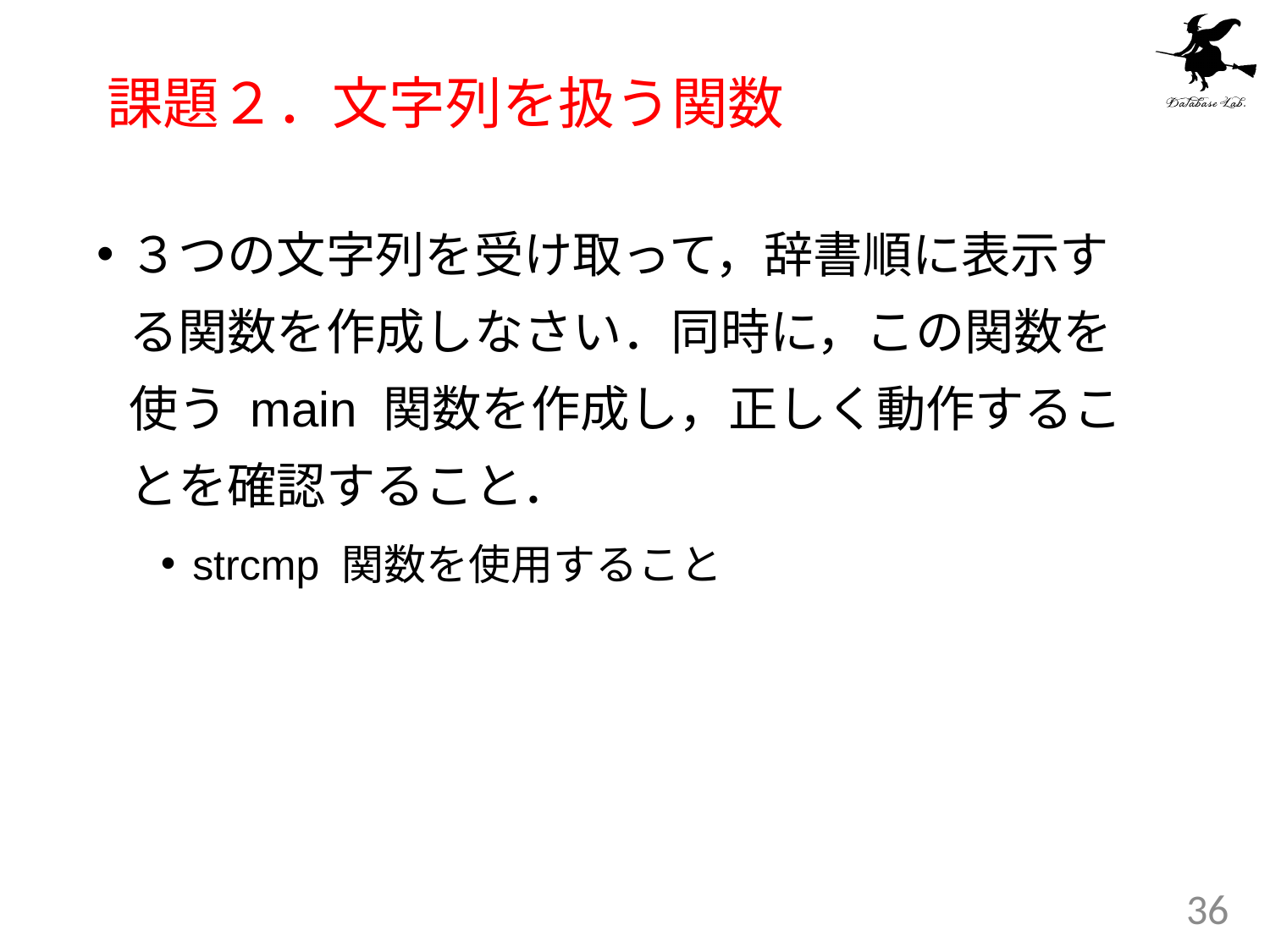

# 課題２．文字列を扱う関数
３つの文字列を受け取って，辞書順に表示する関数を作成しなさい．同時に，この関数を使う main 関数を作成し，正しく動作することを確認すること．
strcmp 関数を使用すること
36